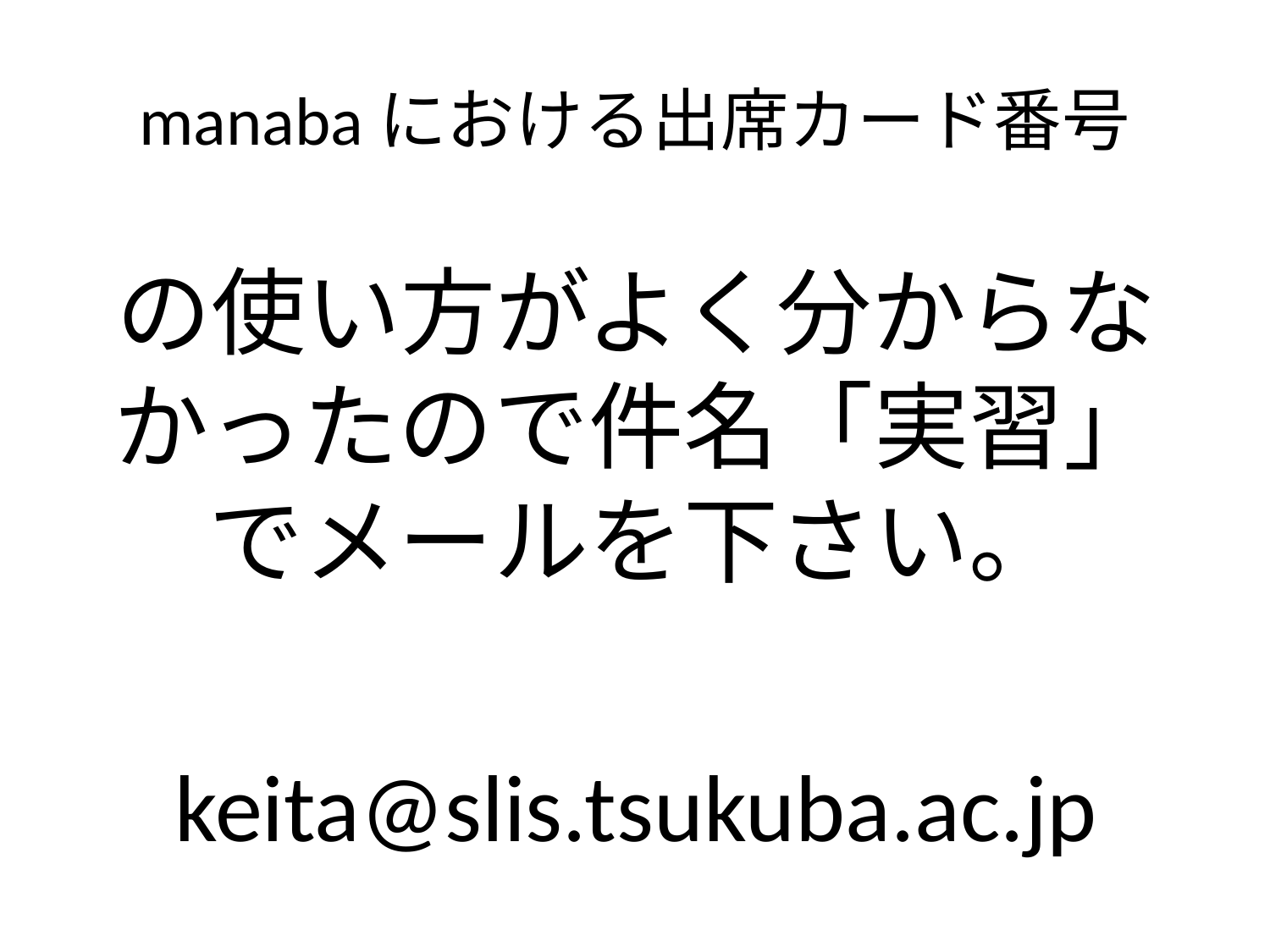

# manabaにおける出席カード番号
の使い方がよく分からなかったので件名「実習」でメールを下さい。

keita@slis.tsukuba.ac.jp